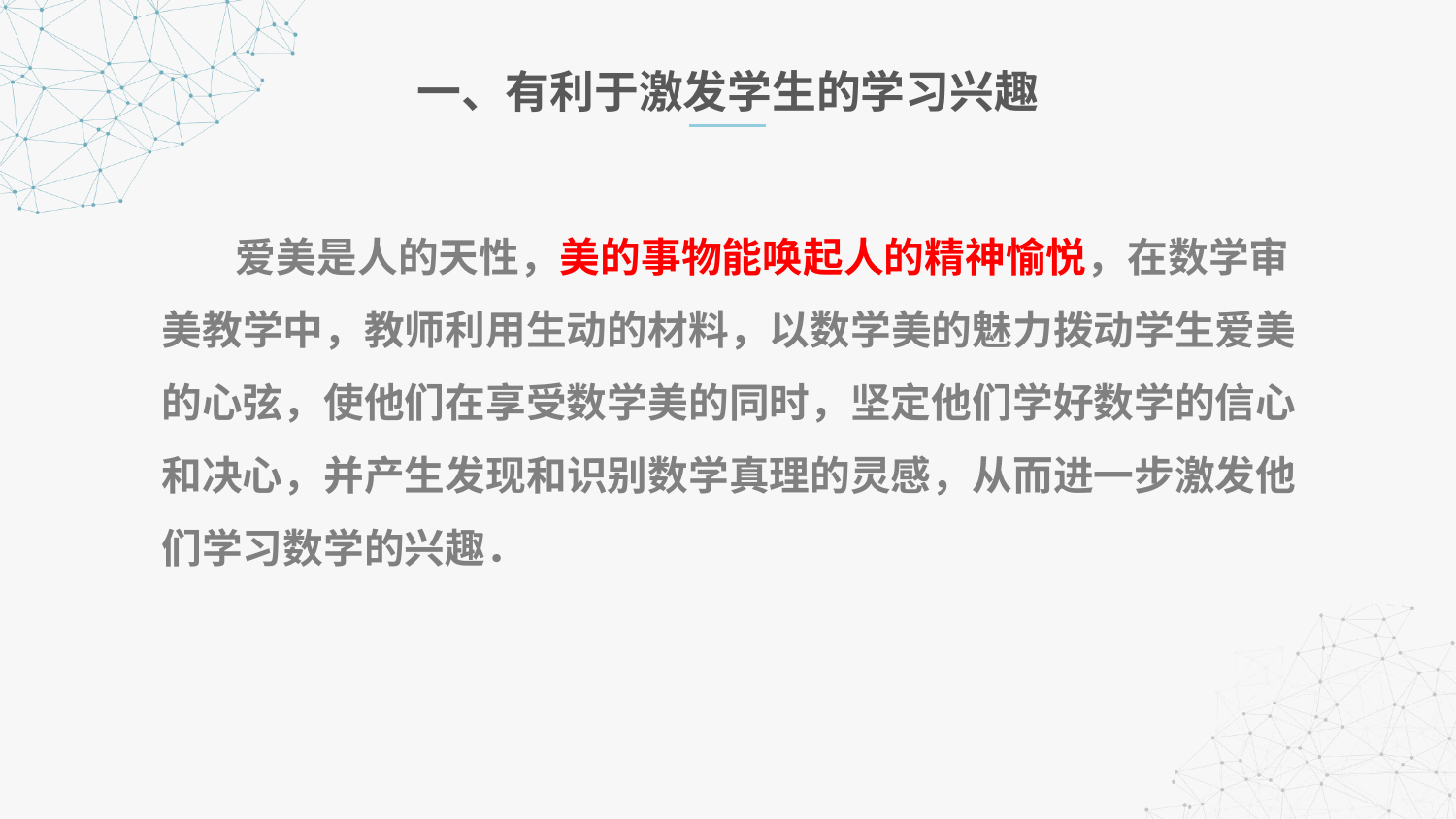

一、有利于激发学生的学习兴趣

       爱美是人的天性，美的事物能唤起人的精神愉悦，在数学审美教学中，教师利用生动的材料，以数学美的魅力拨动学生爱美的心弦，使他们在享受数学美的同时，坚定他们学好数学的信心和决心，并产生发现和识别数学真理的灵感，从而进一步激发他们学习数学的兴趣．